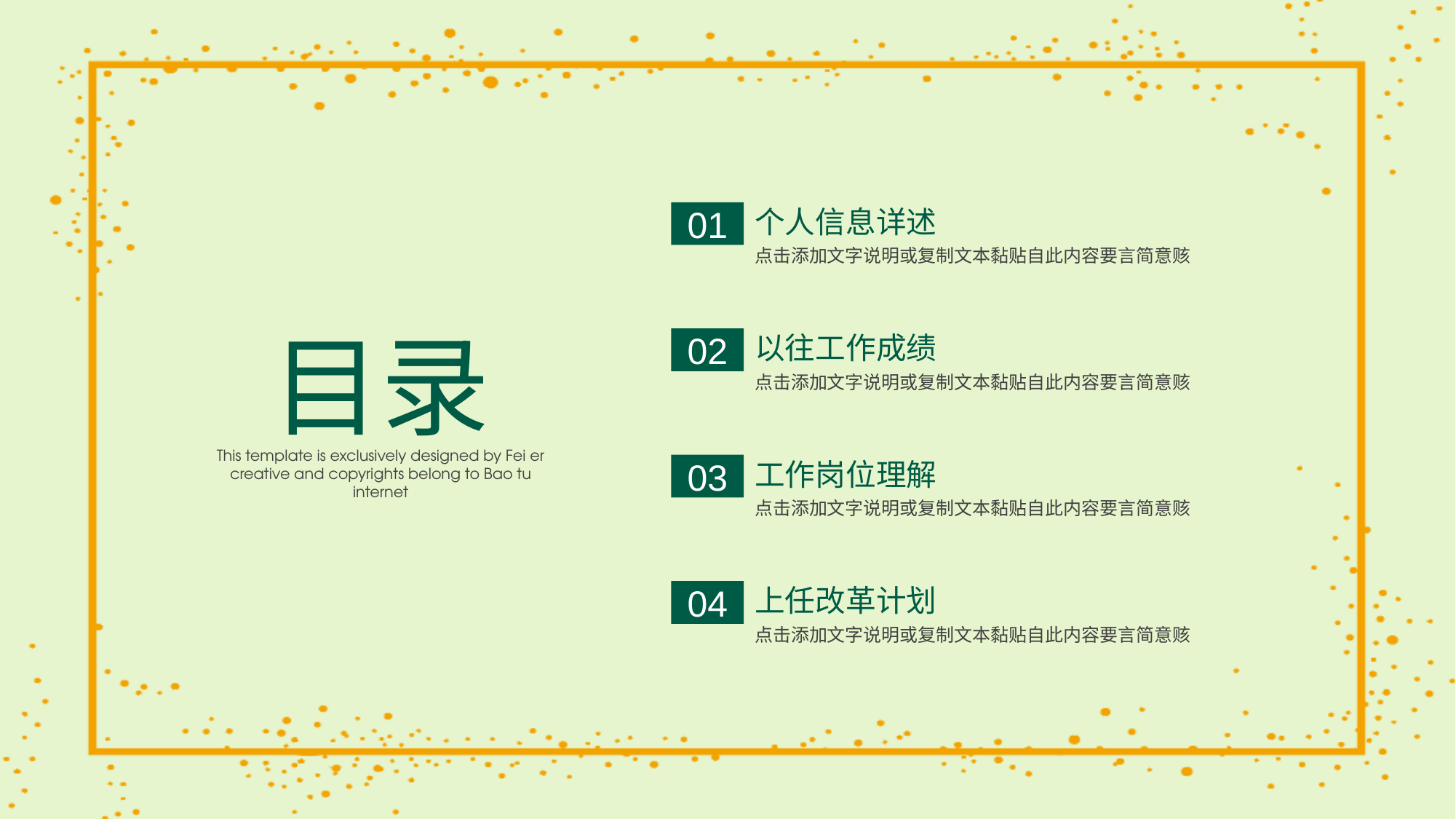

个人信息详述
点击添加文字说明或复制文本黏贴自此内容要言简意赅
01
目录
This template is exclusively designed by Fei er creative and copyrights belong to Bao tu internet
以往工作成绩
点击添加文字说明或复制文本黏贴自此内容要言简意赅
02
工作岗位理解
点击添加文字说明或复制文本黏贴自此内容要言简意赅
03
上任改革计划
点击添加文字说明或复制文本黏贴自此内容要言简意赅
04